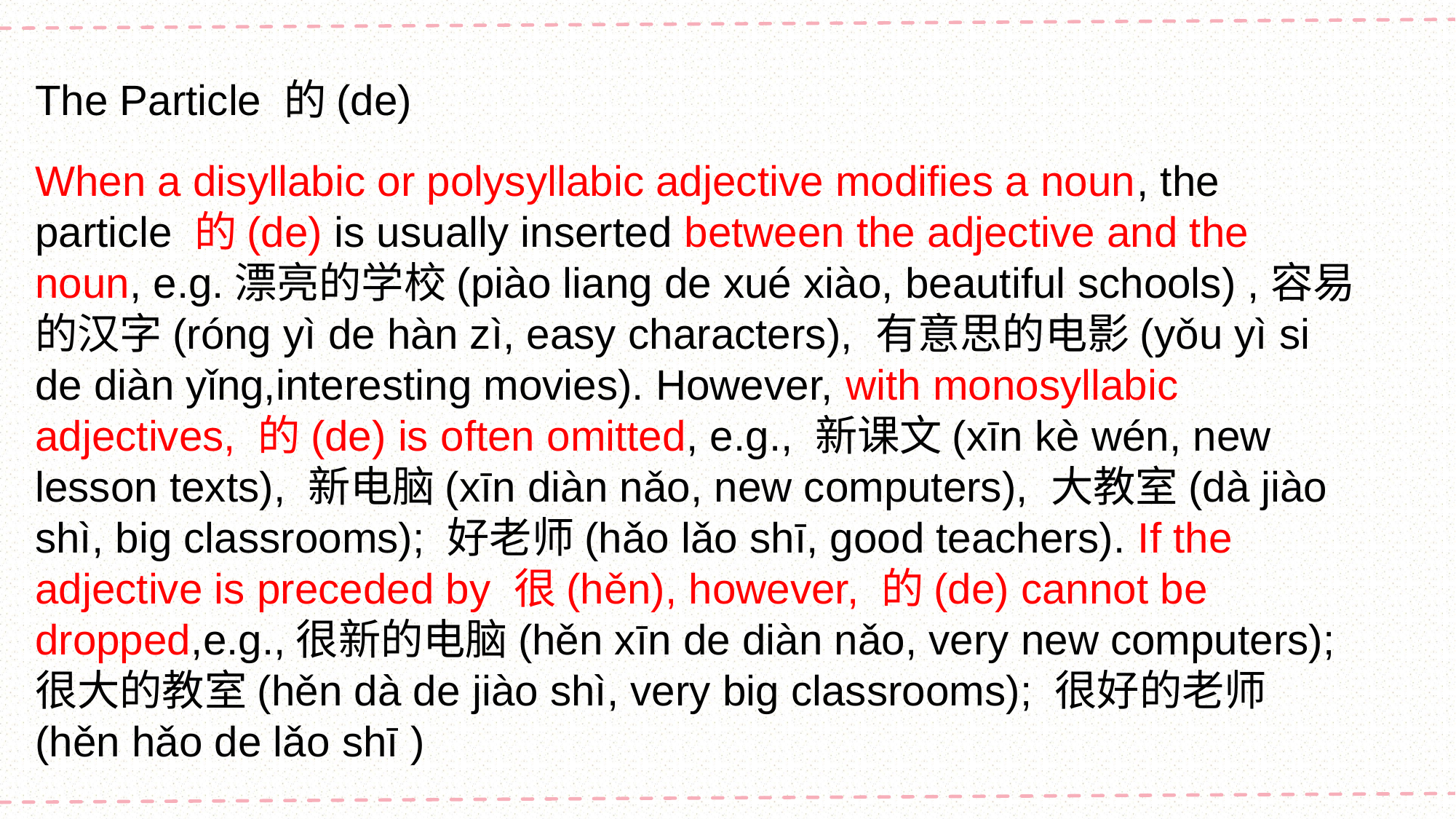

The Particle 的(de)

When a disyllabic or polysyllabic adjective modifies a noun, the particle 的(de) is usually inserted between the adjective and the noun, e.g.漂亮的学校(piào liang de xué xiào, beautiful schools) ,容易的汉字(róng yì de hàn zì, easy characters), 有意思的电影(yǒu yì si de diàn yǐng,interesting movies). However, with monosyllabic adjectives, 的(de) is often omitted, e.g., 新课文(xīn kè wén, new lesson texts), 新电脑(xīn diàn nǎo, new computers), 大教室(dà jiào shì, big classrooms); 好老师(hǎo lǎo shī, good teachers). If the adjective is preceded by 很(hěn), however, 的(de) cannot be dropped,e.g.,很新的电脑(hěn xīn de diàn nǎo, very new computers); 很大的教室(hěn dà de jiào shì, very big classrooms); 很好的老师(hěn hǎo de lǎo shī )